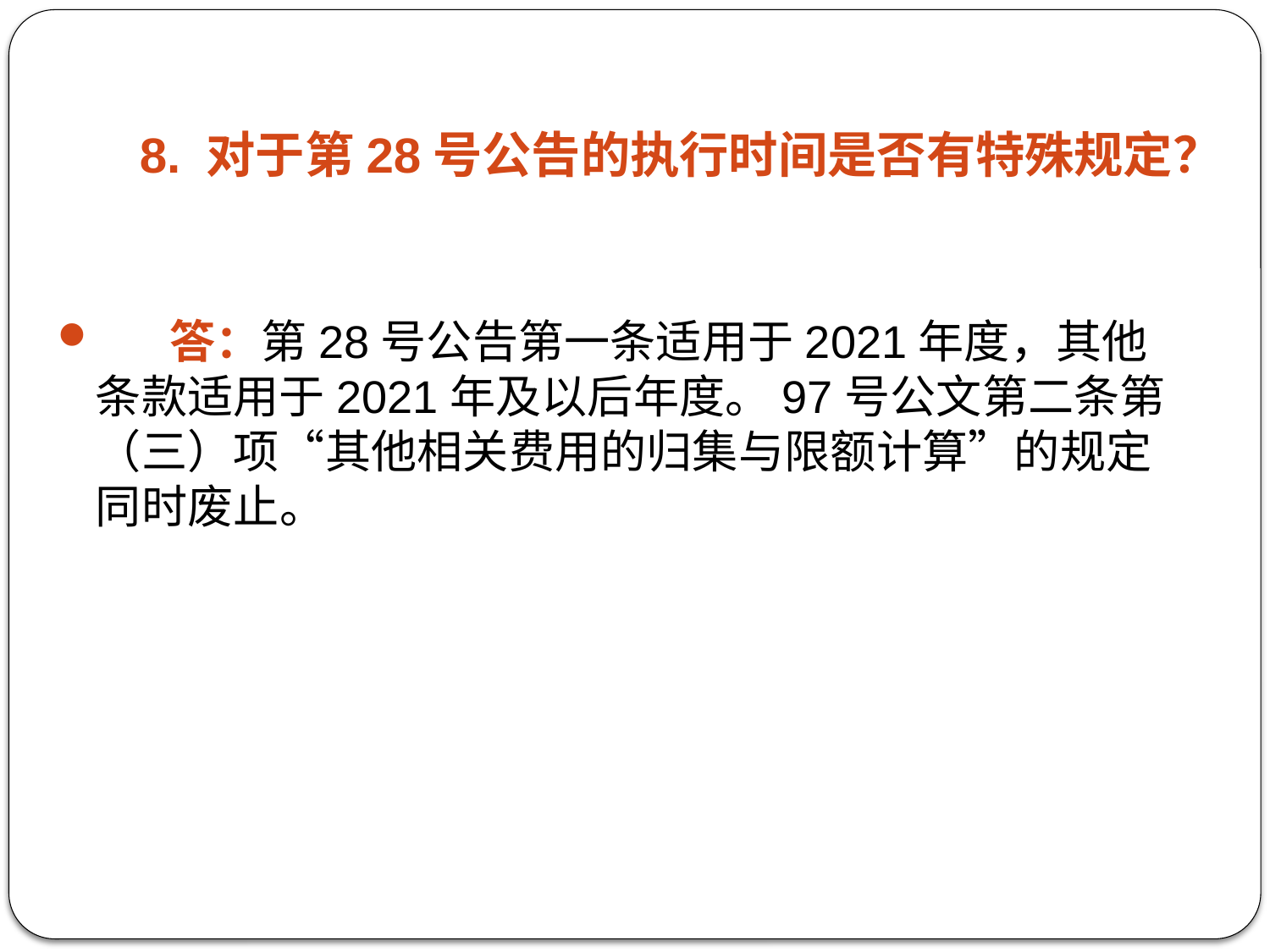

# 8. 对于第28号公告的执行时间是否有特殊规定？
      答：第28号公告第一条适用于2021年度，其他条款适用于2021年及以后年度。97号公文第二条第（三）项“其他相关费用的归集与限额计算”的规定同时废止。